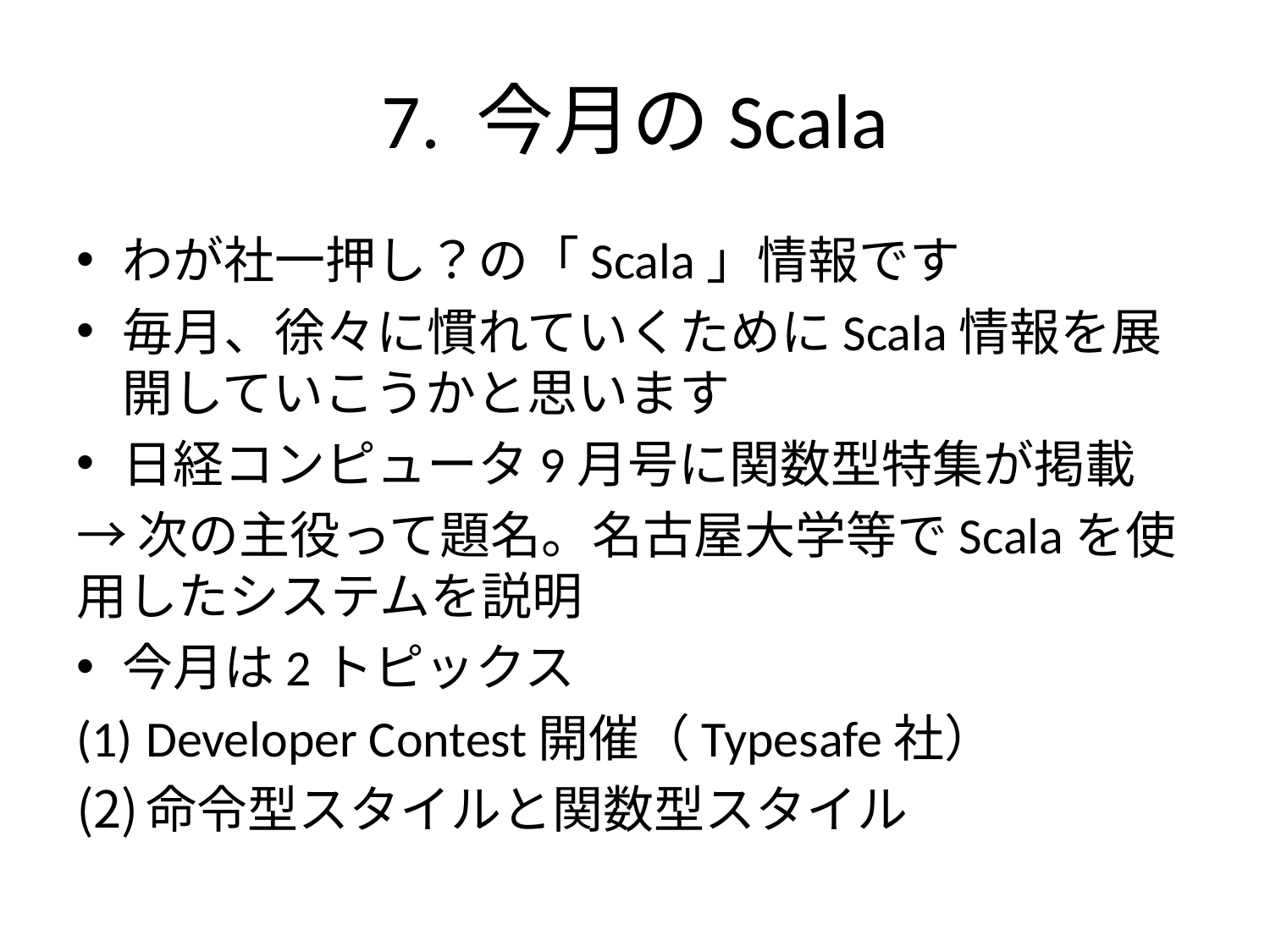

# 7. 今月のScala
わが社一押し？の「Scala」情報です
毎月、徐々に慣れていくためにScala情報を展開していこうかと思います
日経コンピュータ9月号に関数型特集が掲載
→次の主役って題名。名古屋大学等でScalaを使用したシステムを説明
今月は2トピックス
Developer Contest開催（Typesafe社）
命令型スタイルと関数型スタイル